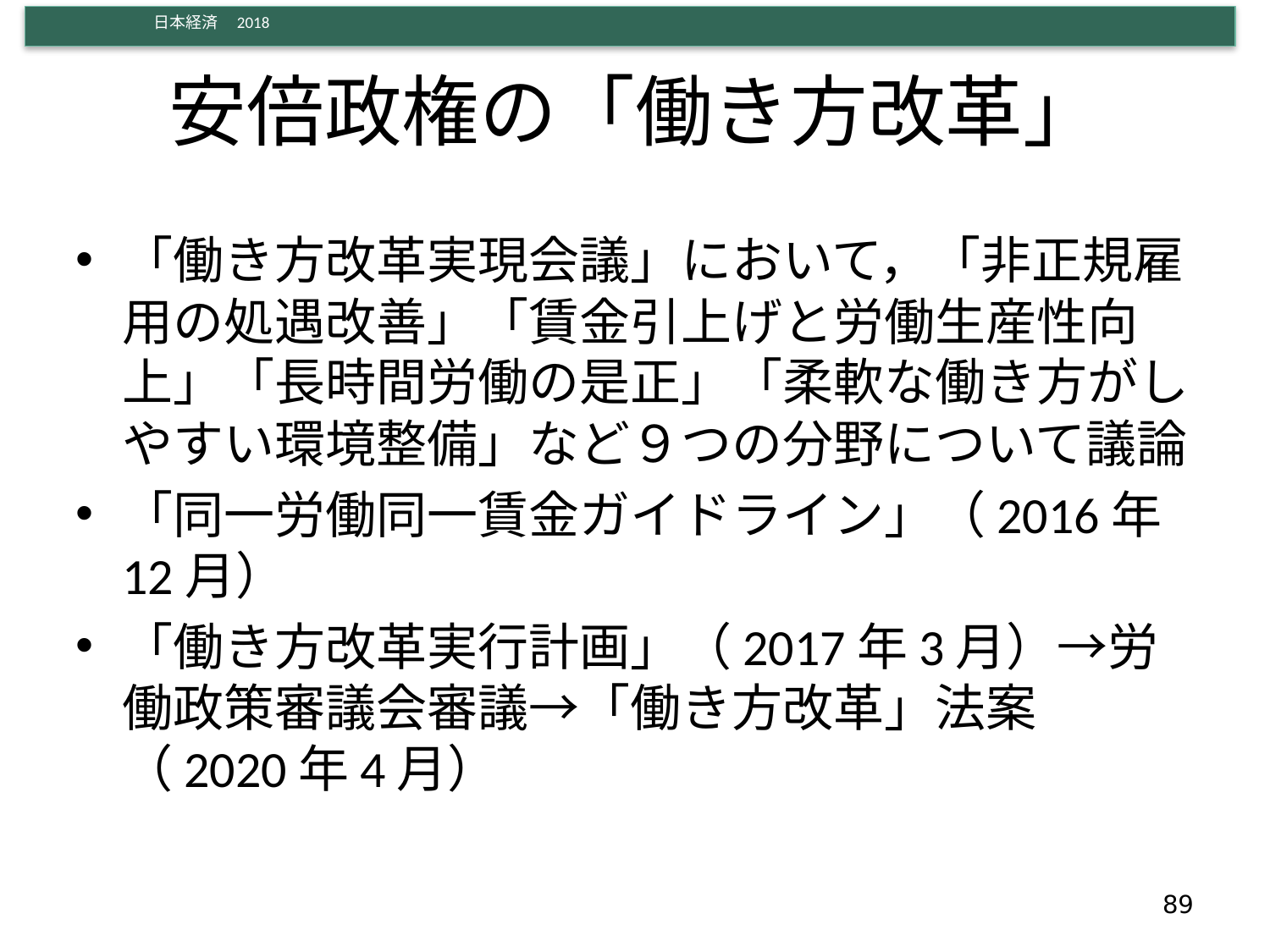

# 安倍政権の「働き方改革」
「働き方改革実現会議」において，「非正規雇用の処遇改善」「賃金引上げと労働生産性向上」「長時間労働の是正」「柔軟な働き方がしやすい環境整備」など９つの分野について議論
「同一労働同一賃金ガイドライン」（2016年12月）
「働き方改革実行計画」（2017年3月）→労働政策審議会審議→「働き方改革」法案（2020年4月）
89